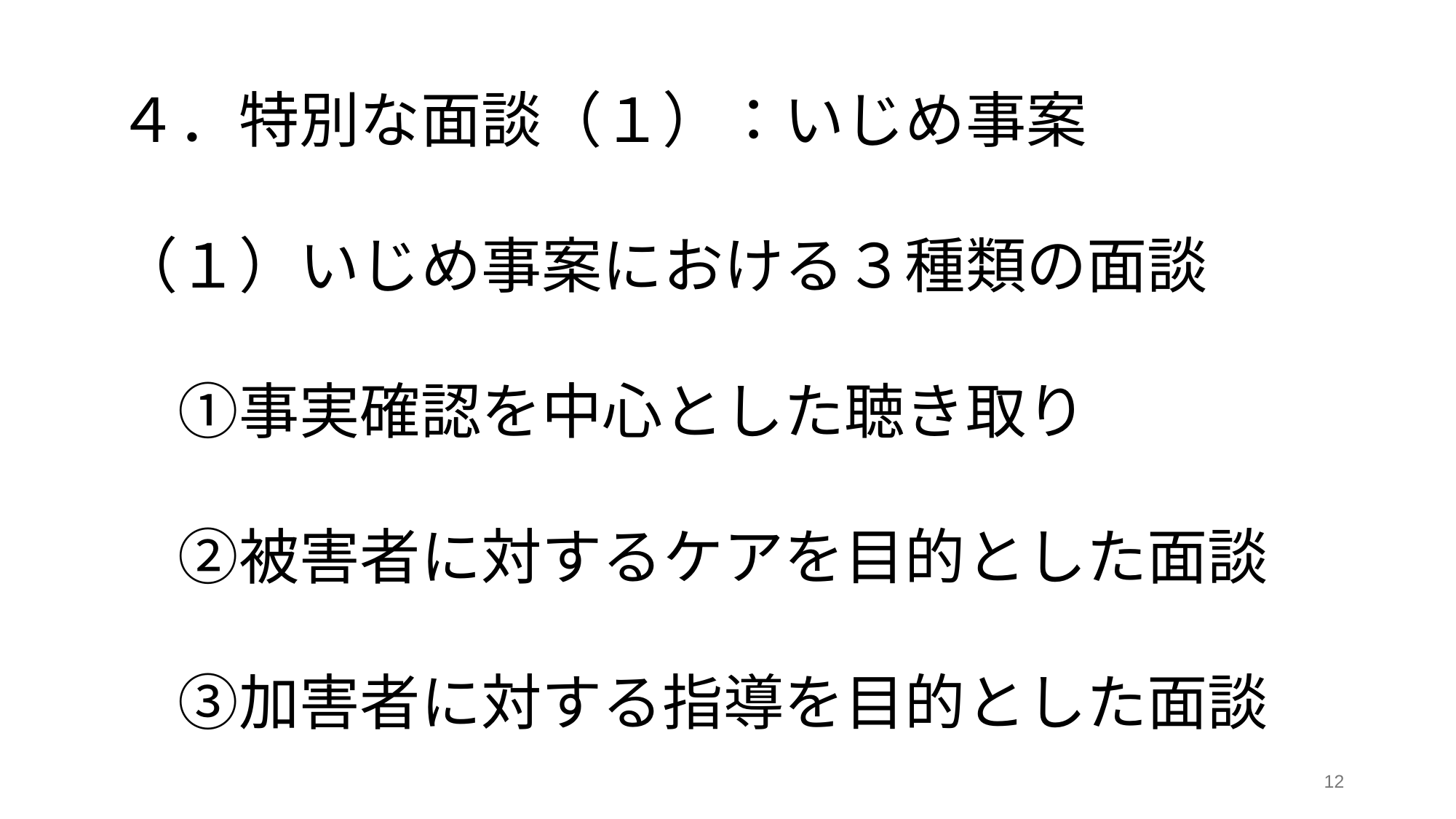

４．特別な面談（１）：いじめ事案

（１）いじめ事案における３種類の面談

　①事実確認を中心とした聴き取り

　②被害者に対するケアを目的とした面談

　③加害者に対する指導を目的とした面談

12